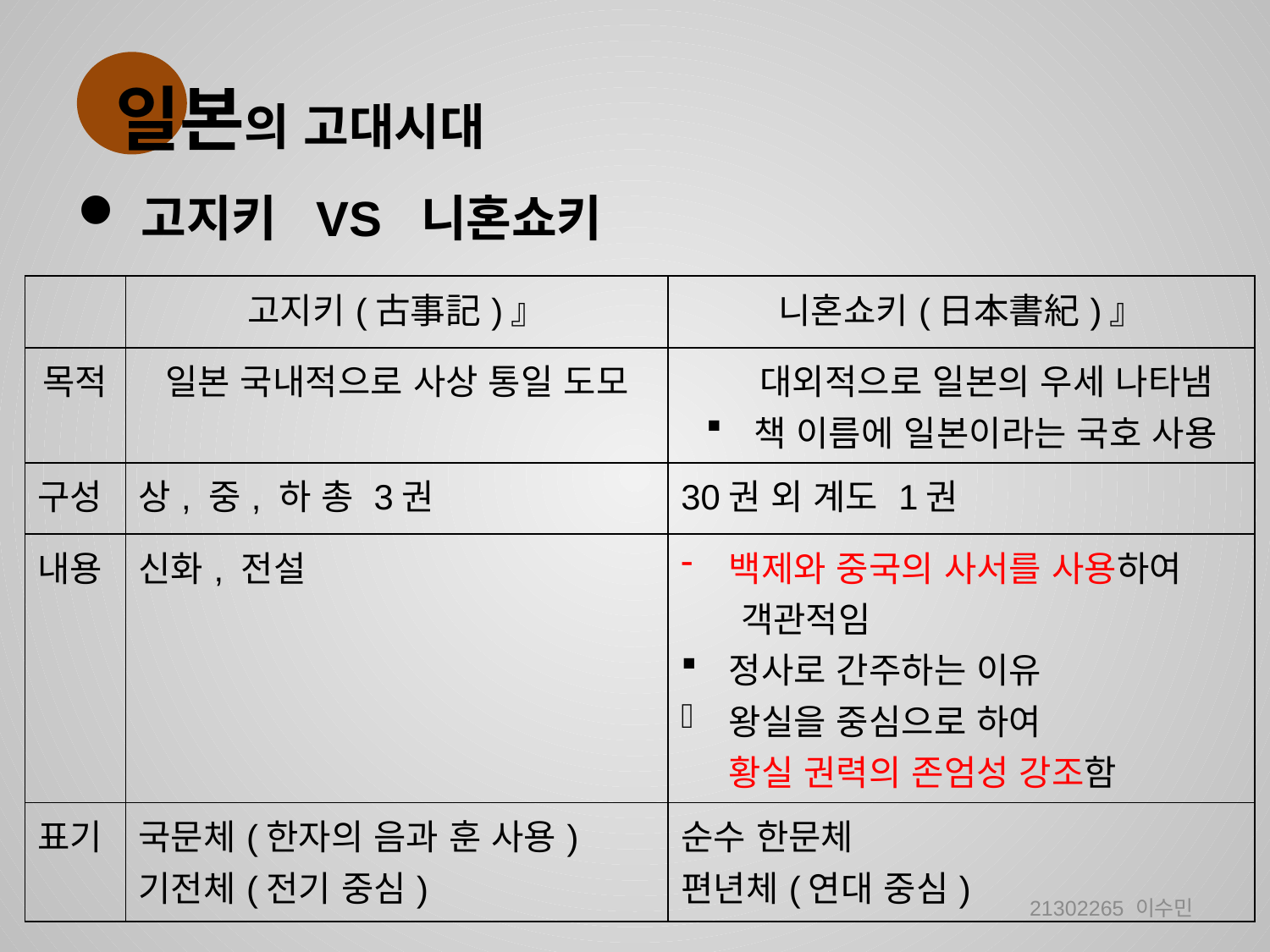

일본의 고대시대
고지키  VS  니혼쇼키
|  | 고지키(古事記)』 | 니혼쇼키(日本書紀)』 |
| --- | --- | --- |
| 목적 | 일본 국내적으로 사상 통일 도모 | 대외적으로 일본의 우세 나타냄 책 이름에 일본이라는 국호 사용 |
| 구성 | 상, 중, 하 총 3권 | 30권 외 계도 1권 |
| 내용 | 신화, 전설 | 백제와 중국의 사서를 사용하여 객관적임 정사로 간주하는 이유 왕실을 중심으로 하여 황실 권력의 존엄성 강조함 |
| 표기 | 국문체(한자의 음과 훈 사용) 기전체(전기 중심) | 순수 한문체 편년체(연대 중심) |
21302265 이수민